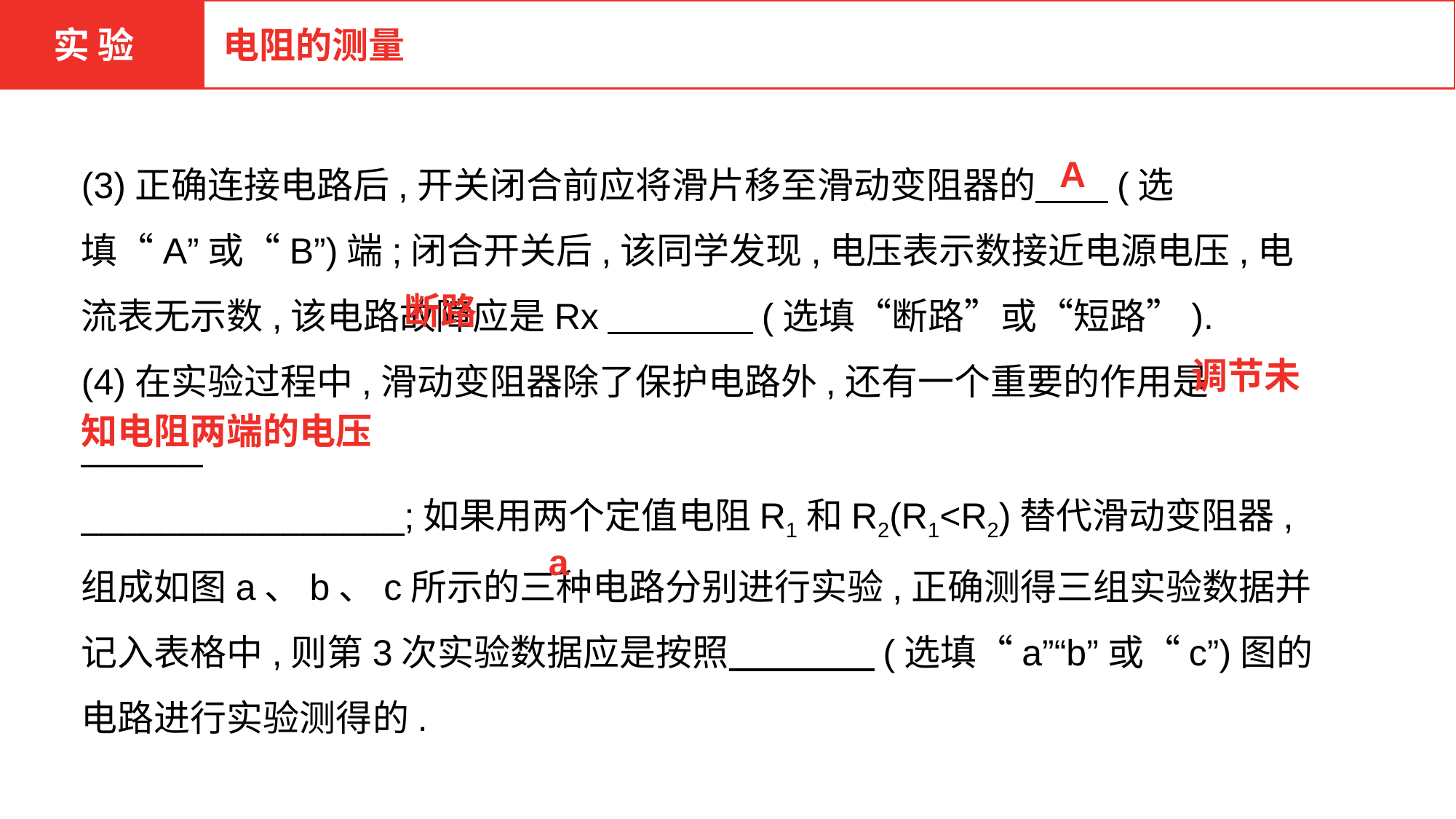

实 验
电阻的测量
(3)正确连接电路后,开关闭合前应将滑片移至滑动变阻器的　　(选填“A”或“B”)端;闭合开关后,该同学发现,电压表示数接近电源电压,电流表无示数,该电路故障应是Rx　　　　(选填“断路”或“短路”).
(4)在实验过程中,滑动变阻器除了保护电路外,还有一个重要的作用是______
________________;如果用两个定值电阻R1和R2(R1<R2)替代滑动变阻器,组成如图a、b、c所示的三种电路分别进行实验,正确测得三组实验数据并记入表格中,则第3次实验数据应是按照　　　　(选填“a”“b”或“c”)图的电路进行实验测得的.
A
断路
调节未
知电阻两端的电压
a